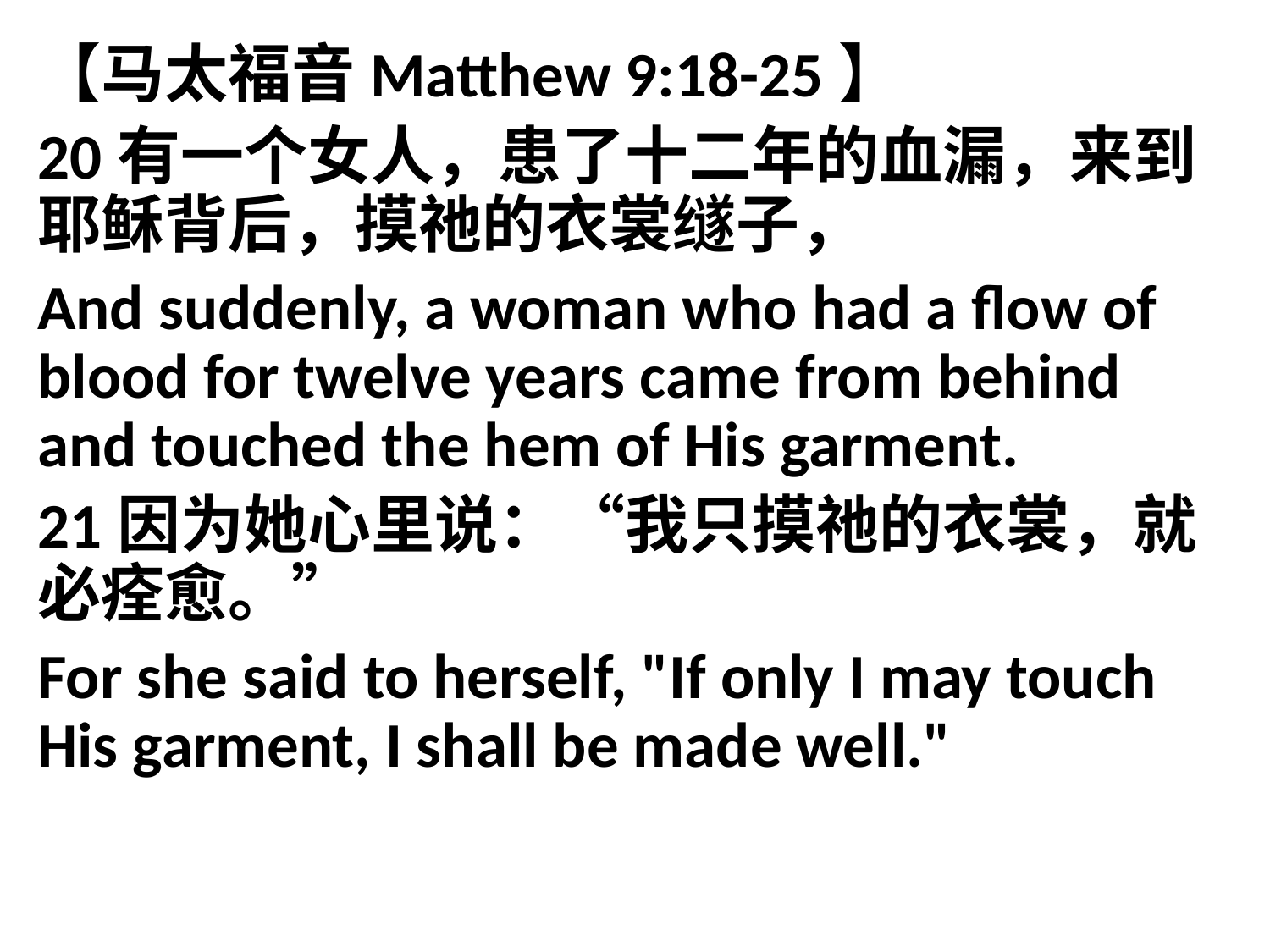

【马太福音Matthew 9:18-25】
20有一个女人，患了十二年的血漏，来到耶稣背后，摸祂的衣裳䍁子，
And suddenly, a woman who had a flow of blood for twelve years came from behind and touched the hem of His garment.
21因为她心里说：“我只摸祂的衣裳，就必痊愈。”
For she said to herself, "If only I may touch His garment, I shall be made well."